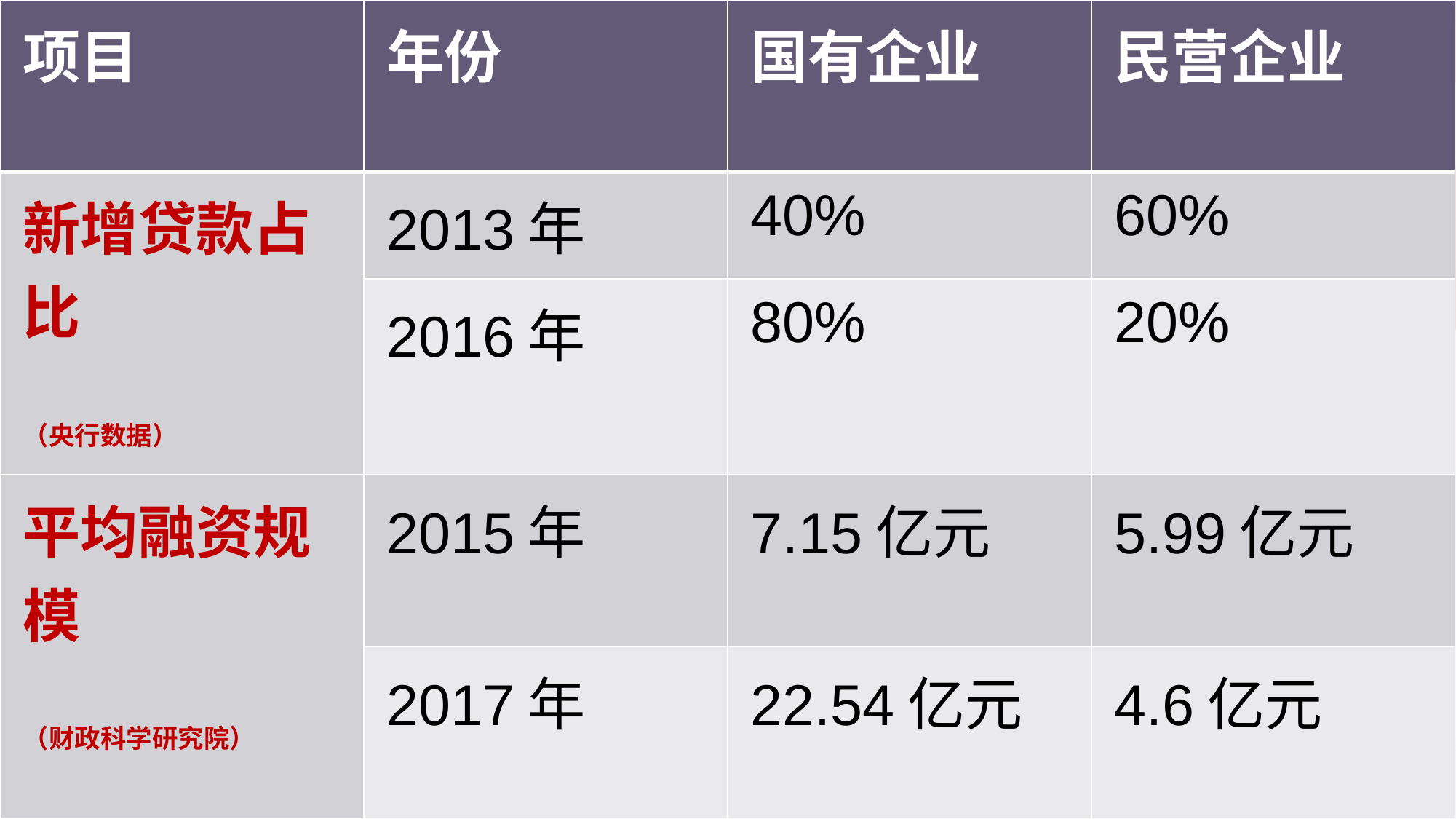

| 项目 | 年份 | 国有企业 | 民营企业 |
| --- | --- | --- | --- |
| 新增贷款占比 （央行数据） | 2013年 | 40% | 60% |
|  | 2016年 | 80% | 20% |
| 平均融资规模 （财政科学研究院） | 2015年 | 7.15亿元 | 5.99亿元 |
|  | 2017年 | 22.54亿元 | 4.6亿元 |